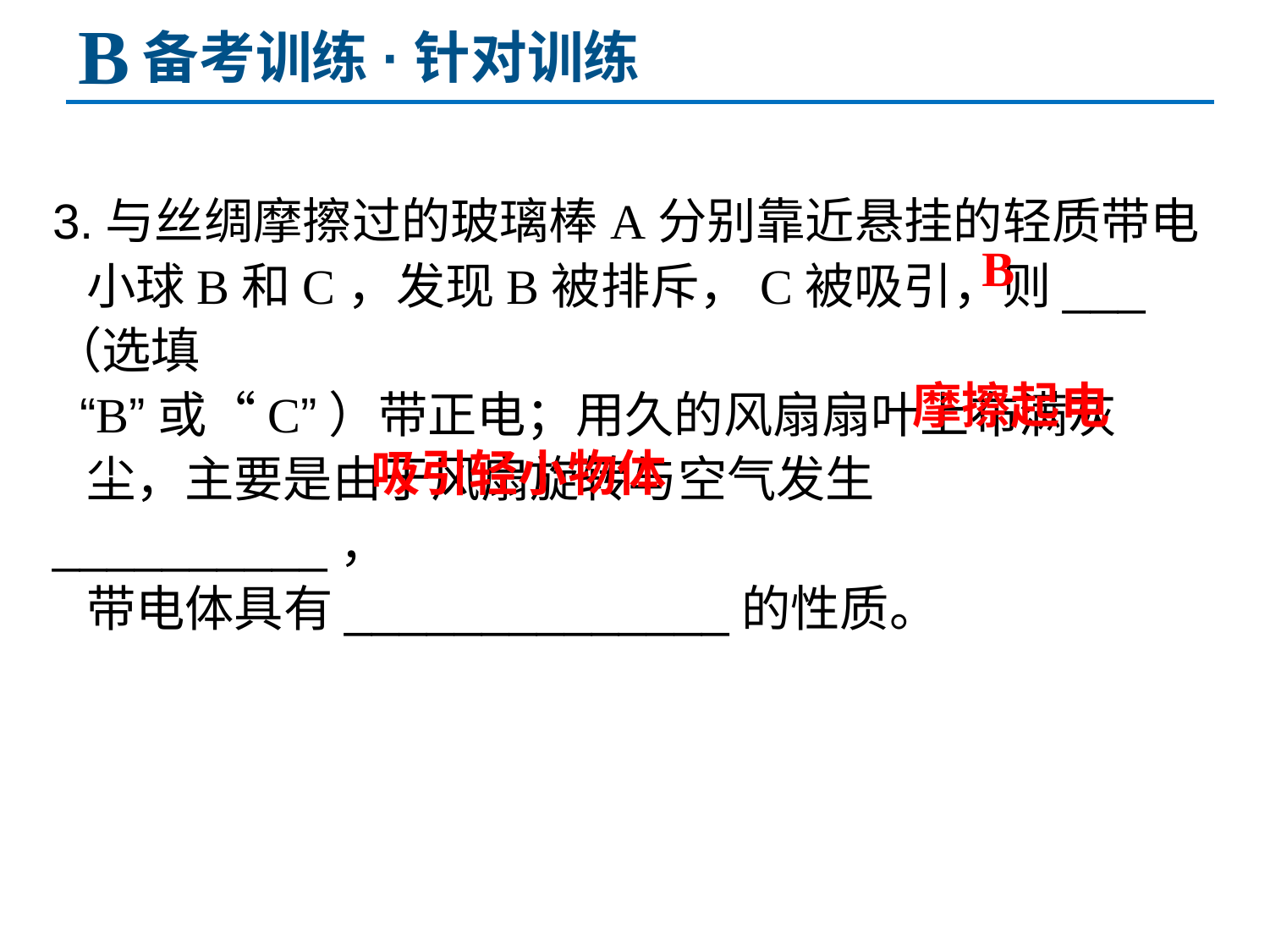

B
备考训练·针对训练
3.与丝绸摩擦过的玻璃棒A分别靠近悬挂的轻质带电
  小球B和C，发现B被排斥，C被吸引，则___（选填
  “B”或“C”）带正电；用久的风扇扇叶上布满灰
  尘，主要是由于风扇旋转与空气发生__________，
  带电体具有______________的性质。
B
摩擦起电
吸引轻小物体